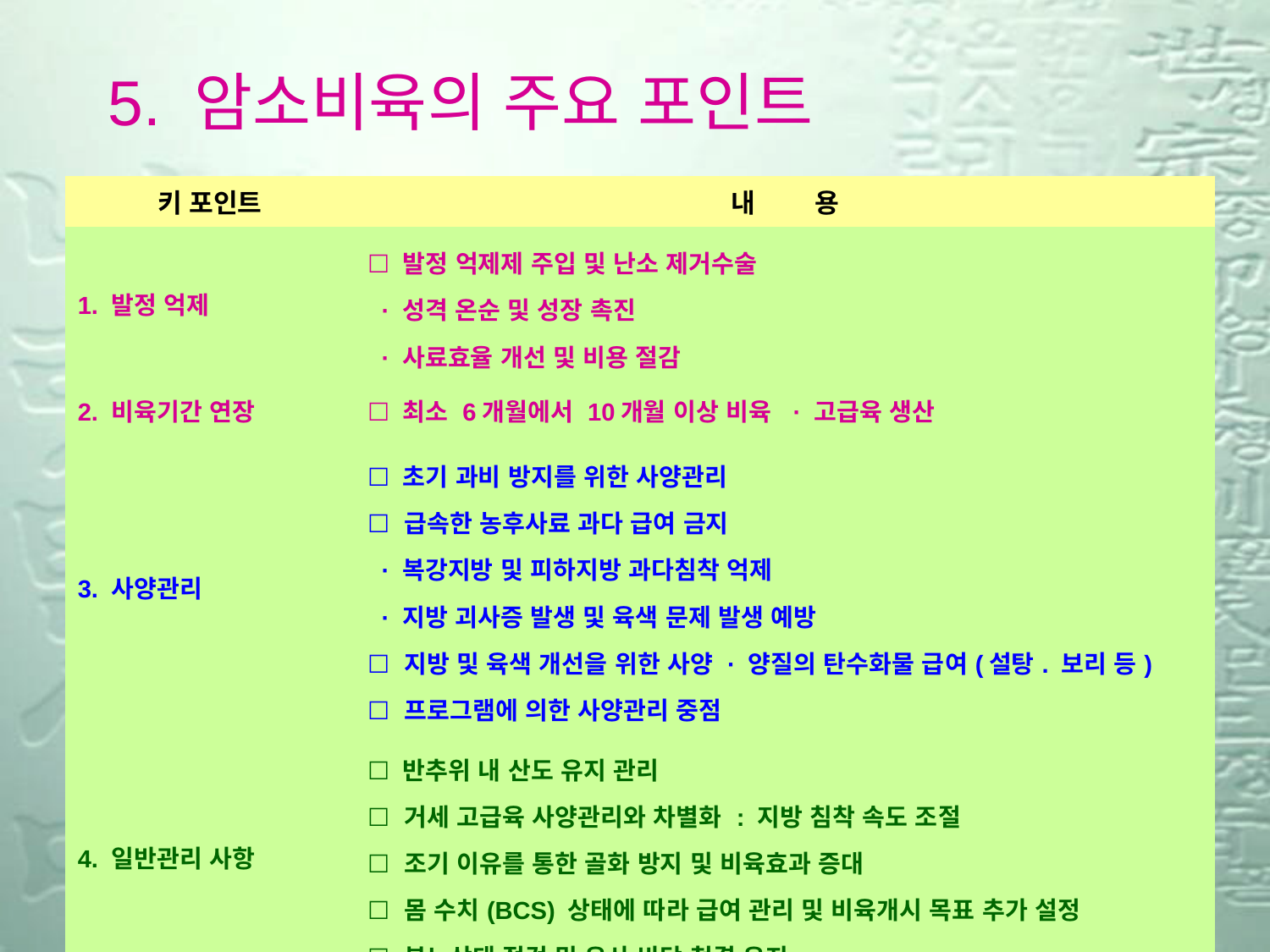

5. 암소비육의 주요 포인트
| 키 포인트 | 내        용 |
| --- | --- |
| 1. 발정 억제 | ☐ 발정 억제제 주입 및 난소 제거수술   · 성격 온순 및 성장 촉진   · 사료효율 개선 및 비용 절감 |
| 2. 비육기간 연장 | ☐ 최소 6개월에서 10개월 이상 비육  · 고급육 생산 |
| 3. 사양관리 | ☐ 초기 과비 방지를 위한 사양관리 ☐ 급속한 농후사료 과다 급여 금지   · 복강지방 및 피하지방 과다침착 억제   · 지방 괴사증 발생 및 육색 문제 발생 예방 ☐ 지방 및 육색 개선을 위한 사양 · 양질의 탄수화물 급여(설탕. 보리 등) ☐ 프로그램에 의한 사양관리 중점 |
| 4. 일반관리 사항 | ☐ 반추위 내 산도 유지 관리 ☐ 거세 고급육 사양관리와 차별화 : 지방 침착 속도 조절 ☐ 조기 이유를 통한 골화 방지 및 비육효과 증대 ☐ 몸 수치(BCS) 상태에 따라 급여 관리 및 비육개시 목표 추가 설정 ☐ 분뇨상태 점검 및 우사 바닥 청결 유지 |